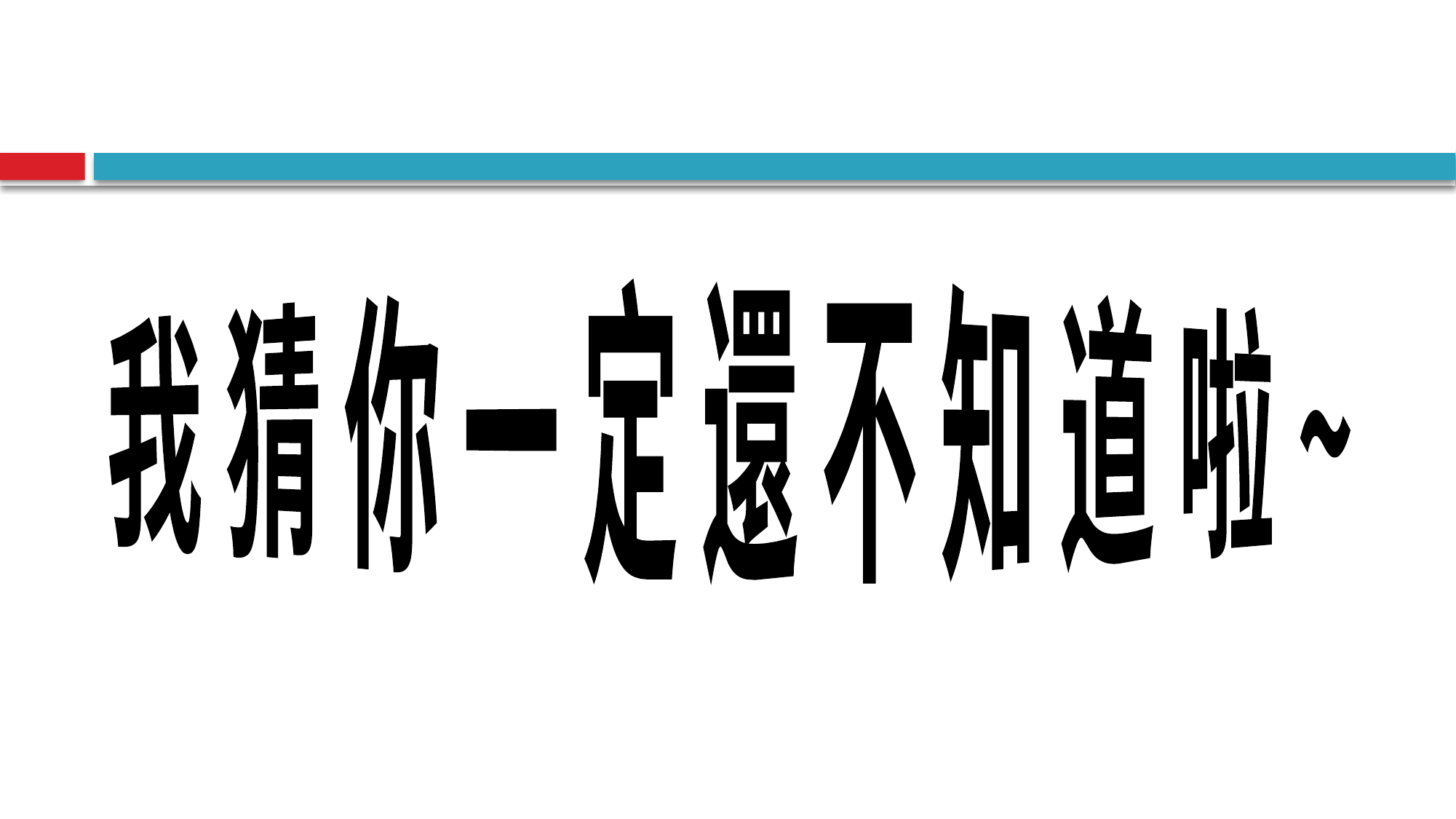

我 猜 你 一 定 還 不 知 道 啦 ~